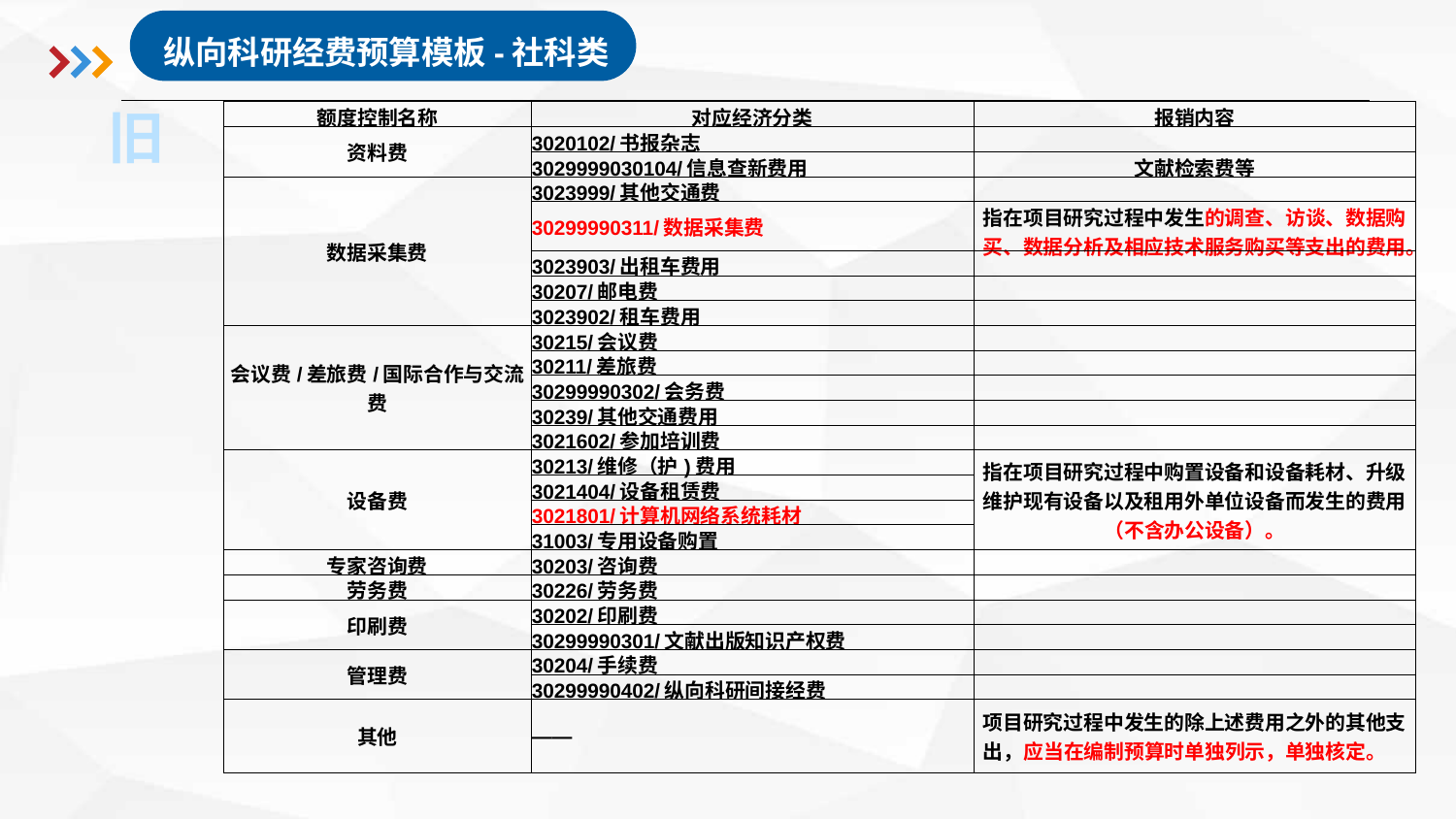

纵向科研经费预算模板-社科类

旧
| 额度控制名称 | 对应经济分类 | 报销内容 |
| --- | --- | --- |
| 资料费 | 3020102/书报杂志 |  |
|  | 3029999030104/信息查新费用 | 文献检索费等 |
| 数据采集费 | 3023999/其他交通费 |  |
|  | 30299990311/数据采集费 | 指在项目研究过程中发生的调查、访谈、数据购买、数据分析及相应技术服务购买等支出的费用。 |
|  | 3023903/出租车费用 |  |
|  | 30207/邮电费 |  |
|  | 3023902/租车费用 |  |
| 会议费/差旅费/国际合作与交流费 | 30215/会议费 |  |
|  | 30211/差旅费 |  |
|  | 30299990302/会务费 |  |
|  | 30239/其他交通费用 |  |
|  | 3021602/参加培训费 |  |
| 设备费 | 30213/维修（护)费用 | 指在项目研究过程中购置设备和设备耗材、升级维护现有设备以及租用外单位设备而发生的费用（不含办公设备）。 |
|  | 3021404/设备租赁费 |  |
|  | 3021801/计算机网络系统耗材 |  |
|  | 31003/专用设备购置 |  |
| 专家咨询费 | 30203/咨询费 |  |
| 劳务费 | 30226/劳务费 |  |
| 印刷费 | 30202/印刷费 |  |
|  | 30299990301/文献出版知识产权费 |  |
| 管理费 | 30204/手续费 |  |
|  | 30299990402/纵向科研间接经费 |  |
| 其他 | —— | 项目研究过程中发生的除上述费用之外的其他支出，应当在编制预算时单独列示，单独核定。 |